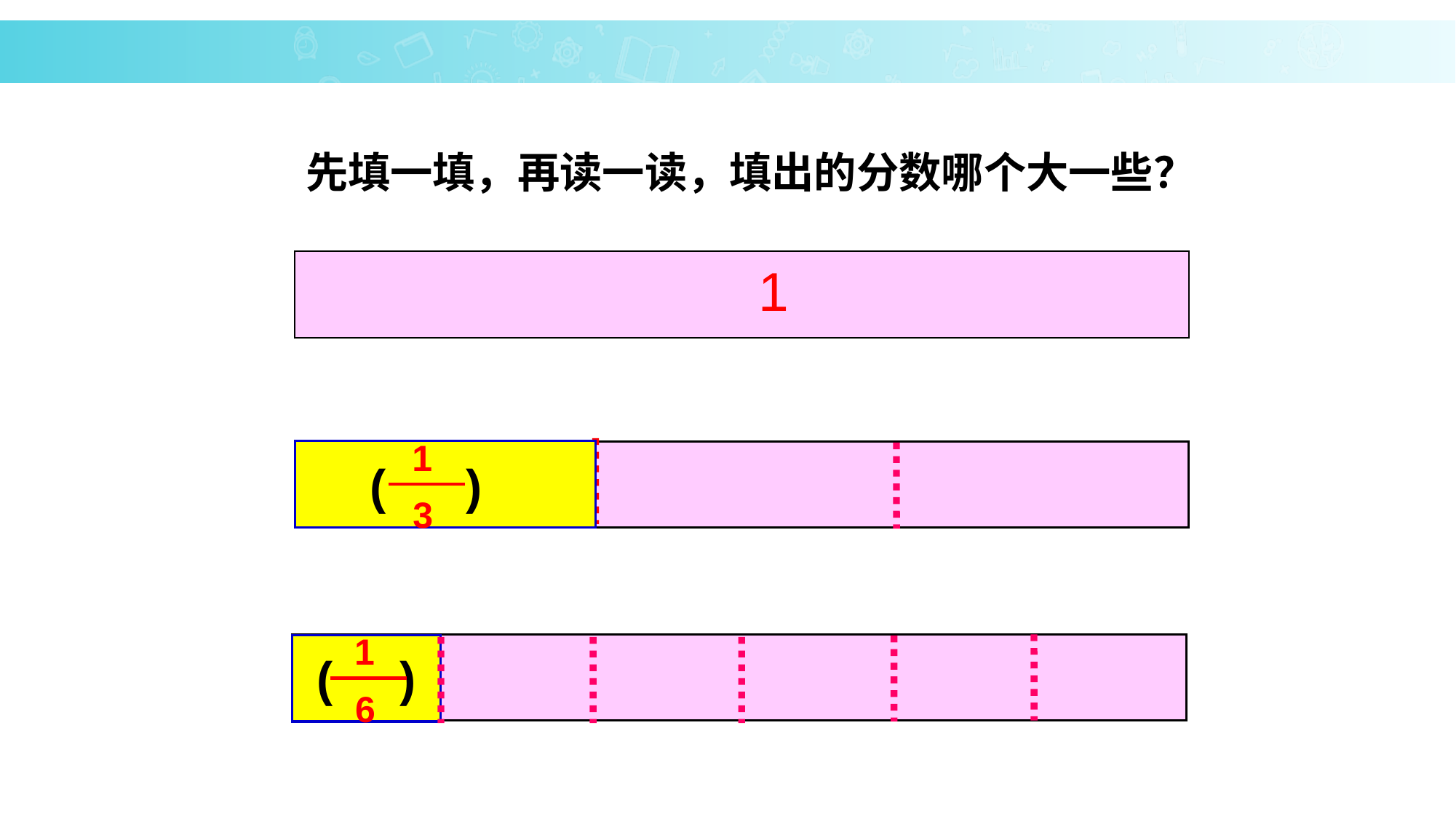

先填一填，再读一读，填出的分数哪个大一些？

   1
1
3

(      )
1
6

(     )